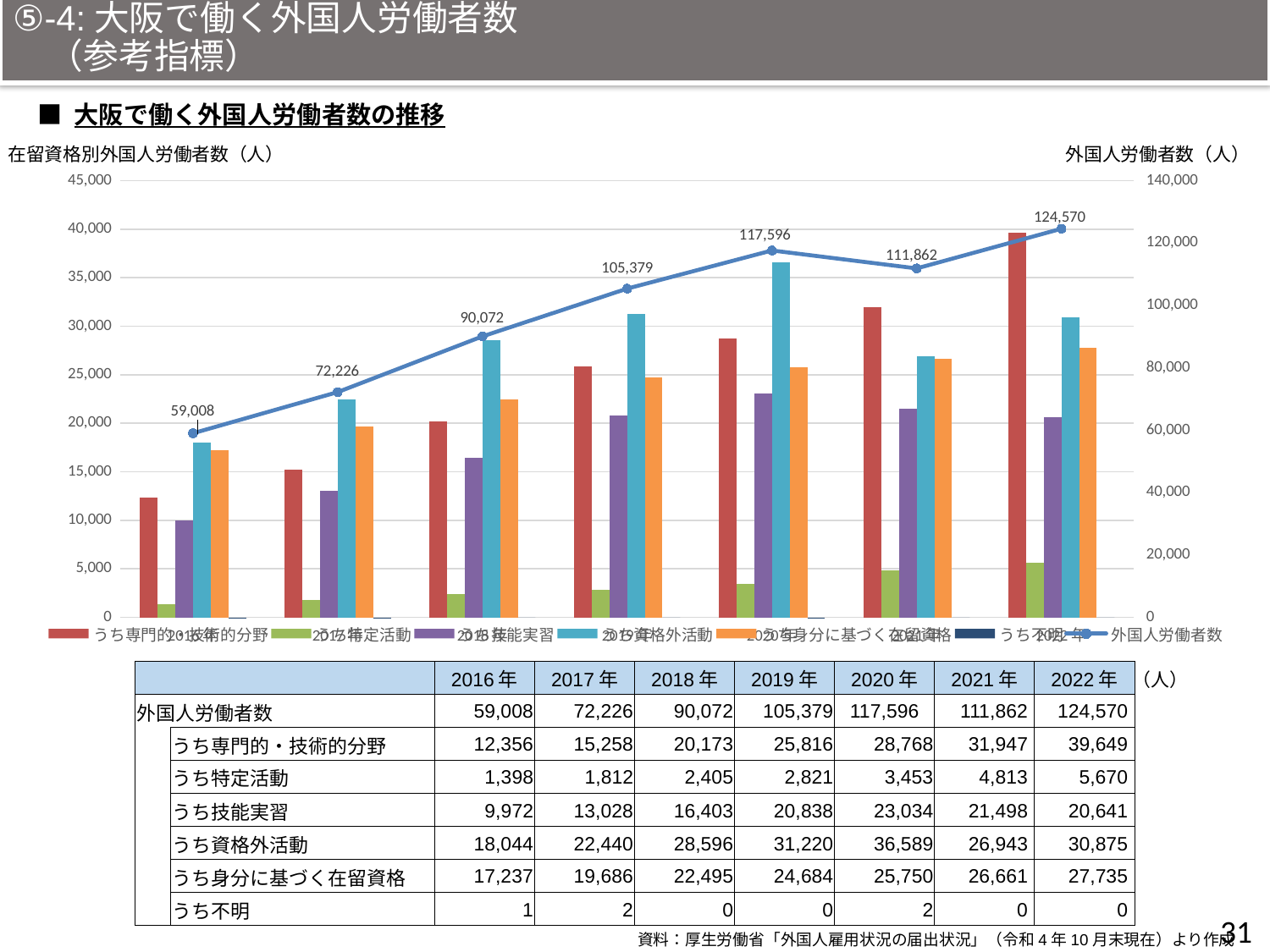

Ⅲ　東西二極の一極としての社会衛材構造の構築
⑤-4:大阪で働く外国人労働者数　　　　　　　　　　　　　　　　　　　　　（参考指標）
■ 大阪で働く外国人労働者数の推移
在留資格別外国人労働者数（人）
外国人労働者数（人）

### Chart

| Category | うち専門的・技術的分野 | うち特定活動 | うち技能実習 | うち資格外活動 | うち身分に基づく在留資格 | うち不明 | 外国人労働者数 |
|---|---|---|---|---|---|---|---|
| 2016年 | 12356.0 | 1398.0 | 9972.0 | 18044.0 | 17237.0 | 1.0 | 59008.0 |
| 2017年 | 15258.0 | 1812.0 | 13028.0 | 22440.0 | 19686.0 | 2.0 | 72226.0 |
| 2018年 | 20173.0 | 2405.0 | 16403.0 | 28596.0 | 22495.0 | 0.0 | 90072.0 |
| 2019年 | 25816.0 | 2821.0 | 20838.0 | 31220.0 | 24684.0 | 0.0 | 105379.0 |
| 2020年 | 28768.0 | 3453.0 | 23034.0 | 36589.0 | 25750.0 | 2.0 | 117596.0 |
| 2021年 | 31947.0 | 4813.0 | 21498.0 | 26943.0 | 26661.0 | 0.0 | 111862.0 |
| 2022年 | 39649.0 | 5670.0 | 20641.0 | 30875.0 | 27735.0 | 0.0 | 124570.0 |
（人）
|  |  | 2016年 | 2017年 | 2018年 | 2019年 | 2020年 | 2021年 | 2022年 |
| --- | --- | --- | --- | --- | --- | --- | --- | --- |
| 外国人労働者数 |  | 59,008 | 72,226 | 90,072 | 105,379 | 117,596 | 111,862 | 124,570 |
|  | うち専門的・技術的分野 | 12,356 | 15,258 | 20,173 | 25,816 | 28,768 | 31,947 | 39,649 |
|  | うち特定活動 | 1,398 | 1,812 | 2,405 | 2,821 | 3,453 | 4,813 | 5,670 |
|  | うち技能実習 | 9,972 | 13,028 | 16,403 | 20,838 | 23,034 | 21,498 | 20,641 |
|  | うち資格外活動 | 18,044 | 22,440 | 28,596 | 31,220 | 36,589 | 26,943 | 30,875 |
|  | うち身分に基づく在留資格 | 17,237 | 19,686 | 22,495 | 24,684 | 25,750 | 26,661 | 27,735 |
|  | うち不明 | 1 | 2 | 0 | 0 | 2 | 0 | 0 |
31
資料：厚生労働省「外国人雇用状況の届出状況」（令和4年10月末現在）より作成